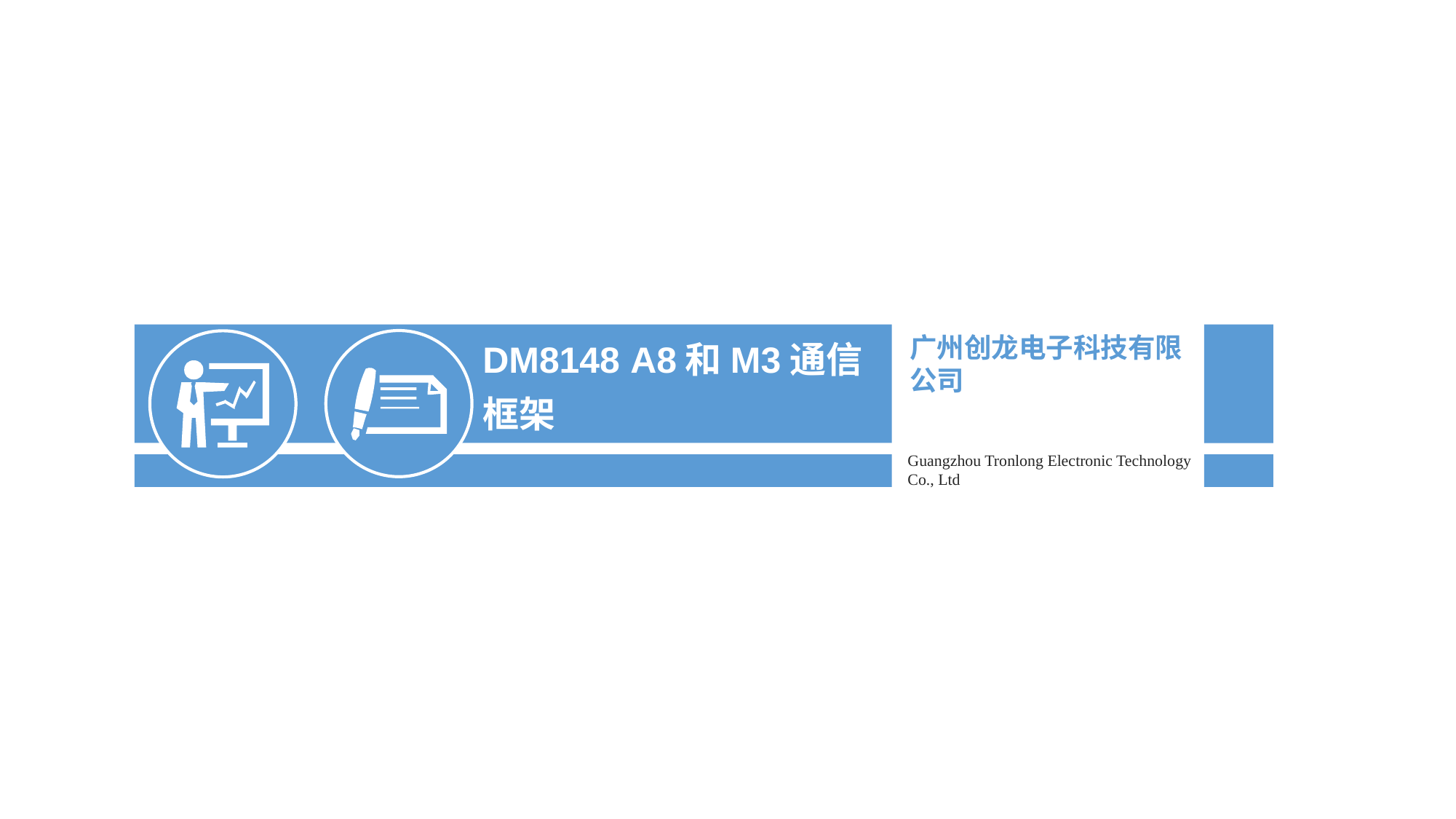

DM8148 A8和M3通信框架

广州创龙电子科技有限公司

Guangzhou Tronlong Electronic Technology Co., Ltd